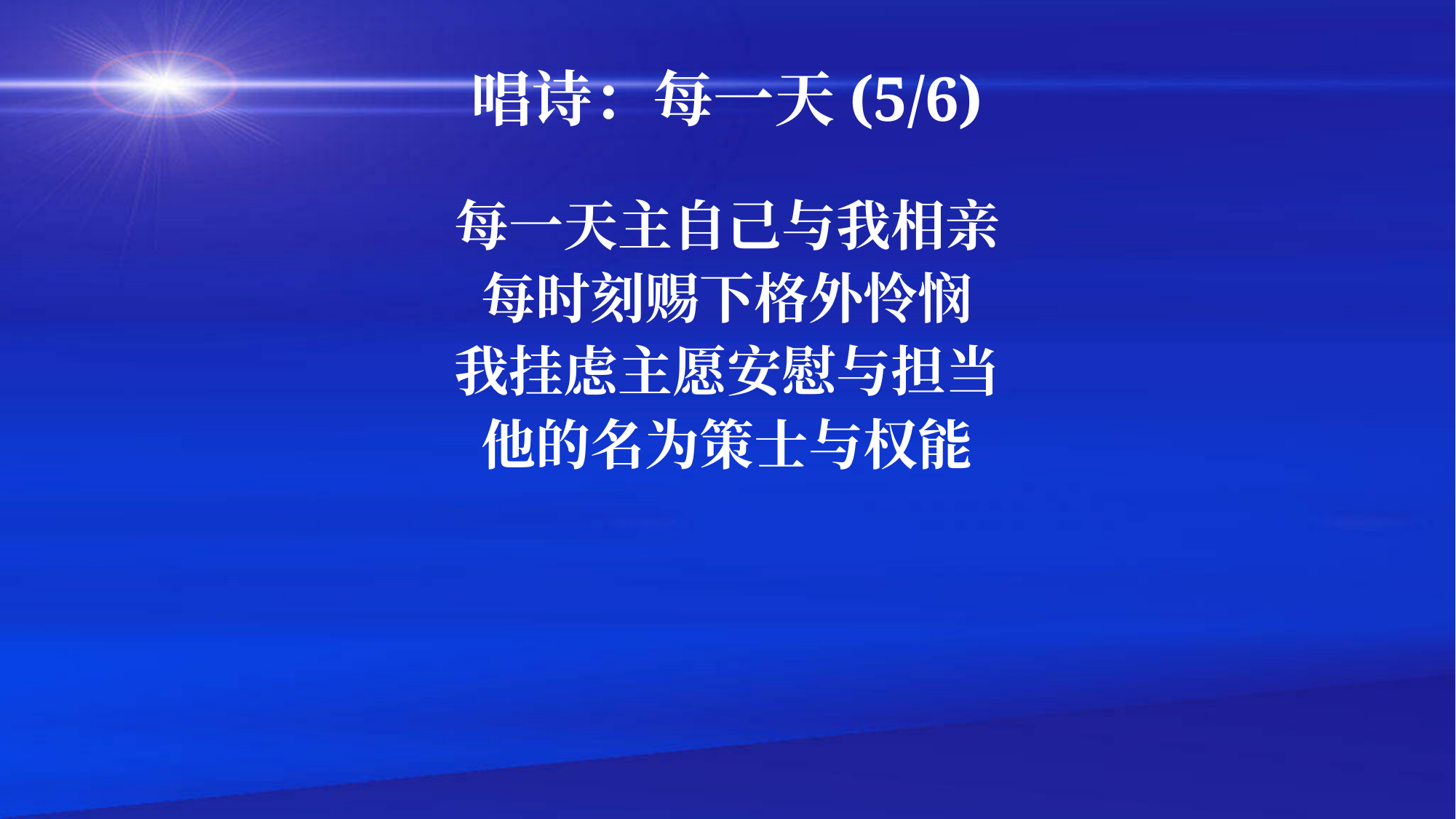

# 唱诗：每一天(5/6)
每一天主自己与我相亲​
每时刻赐下格外怜悯​
我挂虑主愿安慰与担当​
他的名为策士与权能​